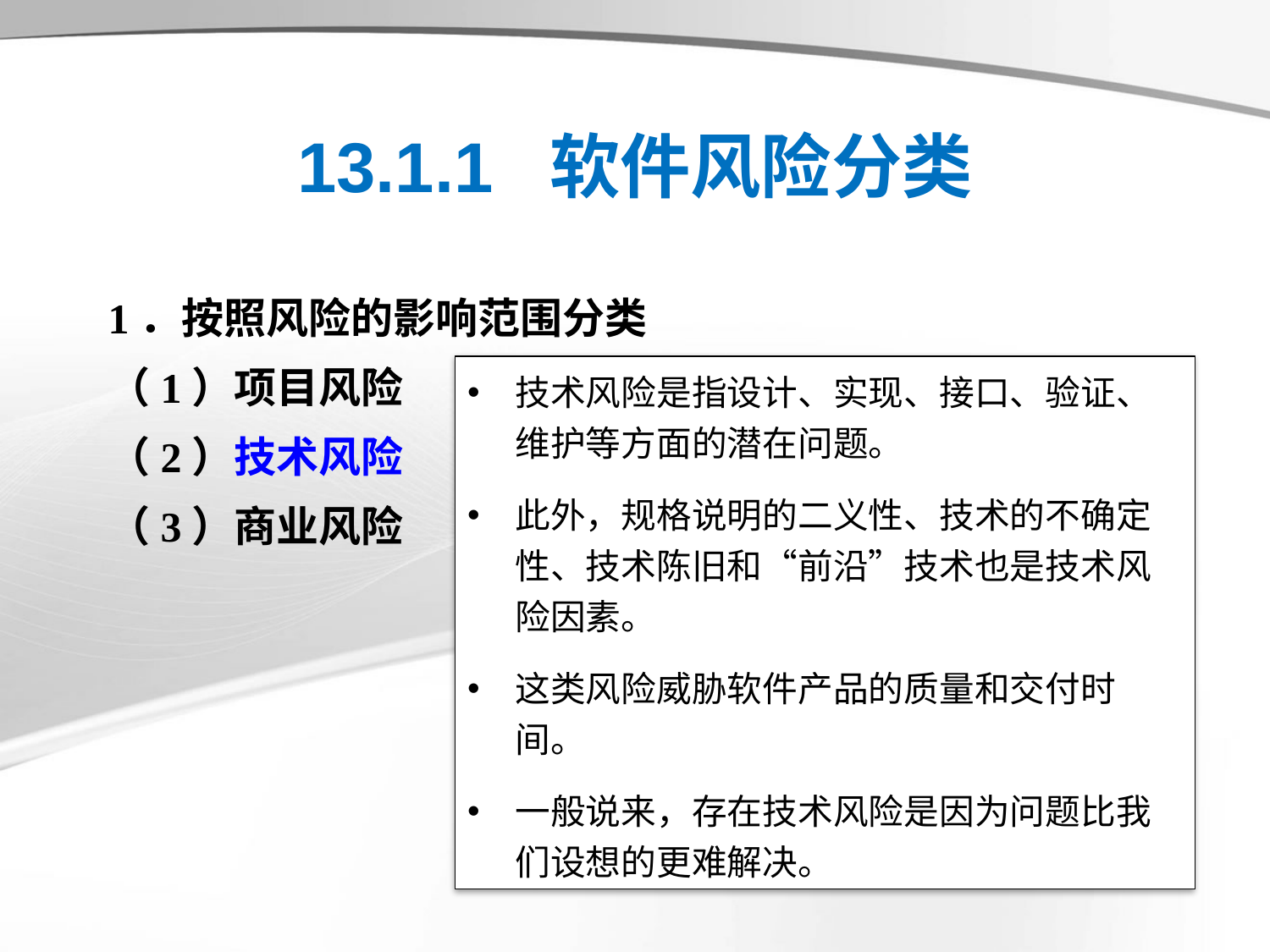

# 13.1.1  软件风险分类
1．按照风险的影响范围分类
（1）项目风险
（2）技术风险
（3）商业风险

技术风险是指设计、实现、接口、验证、维护等方面的潜在问题。
此外，规格说明的二义性、技术的不确定性、技术陈旧和“前沿”技术也是技术风险因素。
这类风险威胁软件产品的质量和交付时间。
一般说来，存在技术风险是因为问题比我们设想的更难解决。